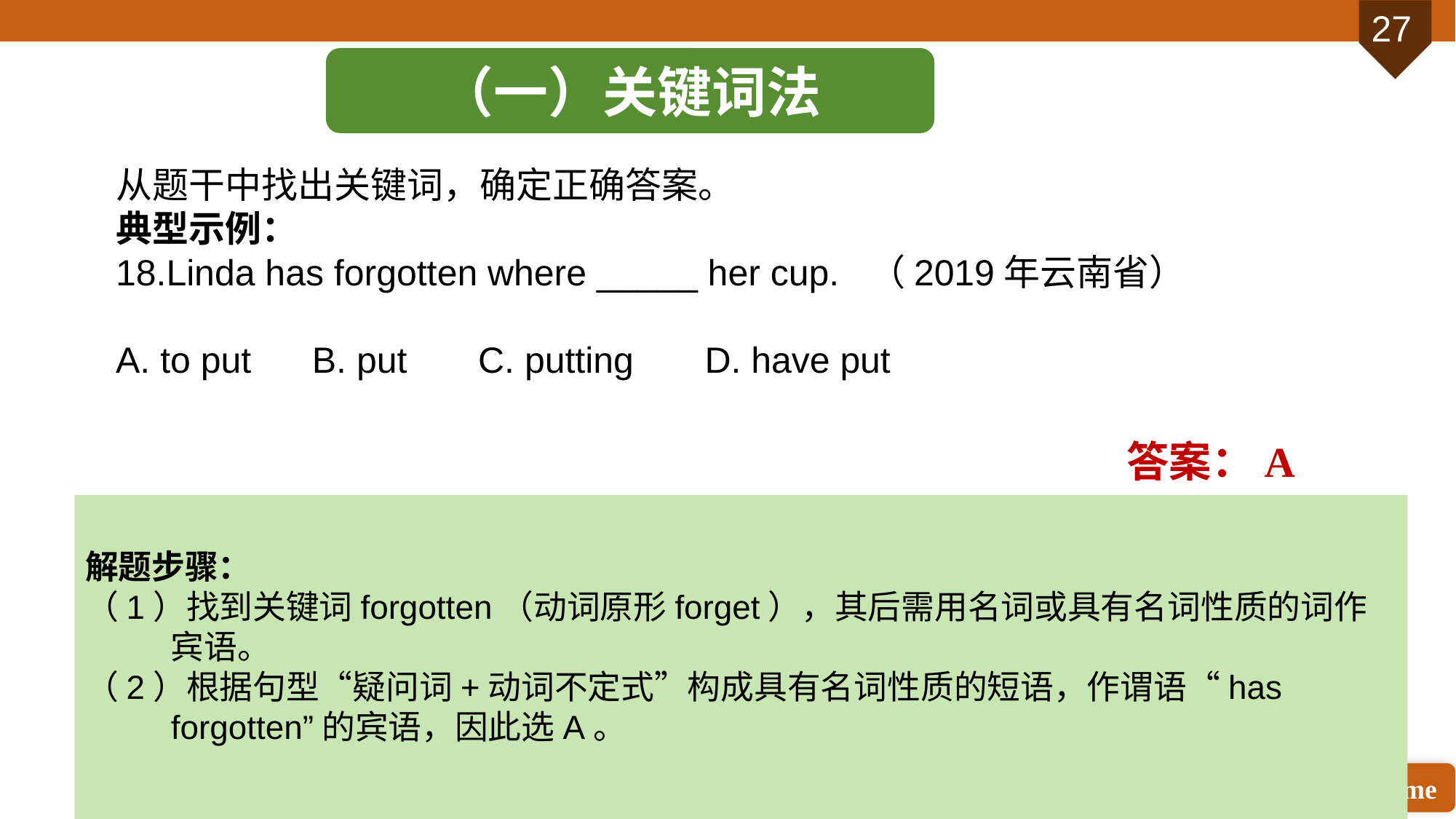

（一）关键词法
从题干中找出关键词，确定正确答案。
典型示例：
18.Linda has forgotten where _____ her cup.  （2019年云南省）

A. to put      B. put       C. putting       D. have put
答案：A

解题步骤：
（1）找到关键词forgotten（动词原形forget），其后需用名词或具有名词性质的词作宾语。
（2）根据句型“疑问词+动词不定式”构成具有名词性质的短语，作谓语“has forgotten”的宾语，因此选A。